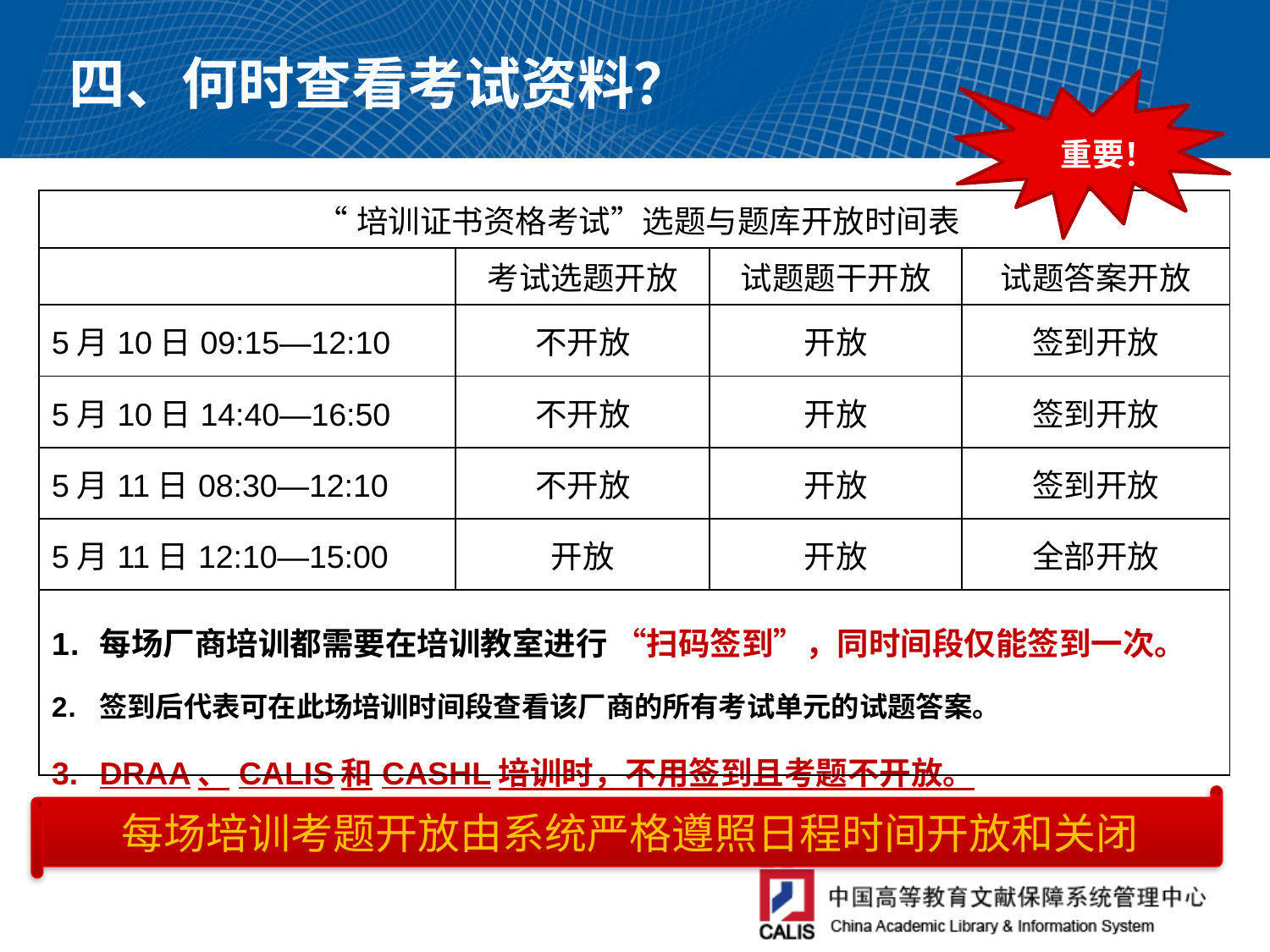

四、何时查看考试资料？

重要！
| “培训证书资格考试”选题与题库开放时间表 |  |  |  |
| --- | --- | --- | --- |
|  | 考试选题开放 | 试题题干开放 | 试题答案开放 |
| 5月10日09:15—12:10 | 不开放 | 开放 | 签到开放 |
| 5月10日14:40—16:50 | 不开放 | 开放 | 签到开放 |
| 5月11日08:30—12:10 | 不开放 | 开放 | 签到开放 |
| 5月11日12:10—15:00 | 开放 | 开放 | 全部开放 |
| 每场厂商培训都需要在培训教室进行 “扫码签到”，同时间段仅能签到一次。 签到后代表可在此场培训时间段查看该厂商的所有考试单元的试题答案。 DRAA、CALIS和CASHL培训时，不用签到且考题不开放。 |  |  |  |
每场培训考题开放由系统严格遵照日程时间开放和关闭